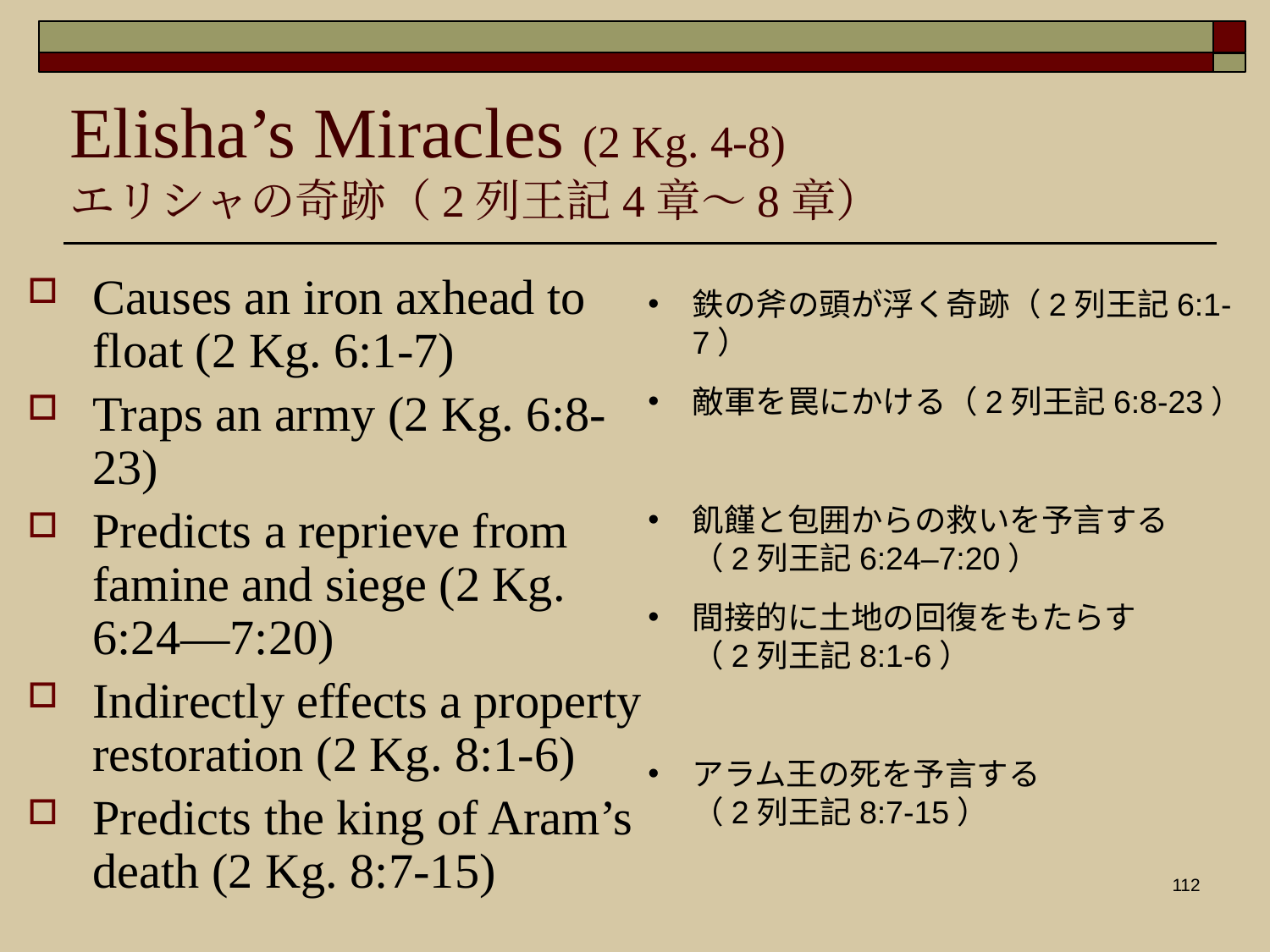

Elisha’s Miracles (2 Kg. 4-8)
エリシャの奇跡（2列王記4章〜8章）
Causes an iron axhead to float (2 Kg. 6:1-7)
Traps an army (2 Kg. 6:8-23)
Predicts a reprieve from famine and siege (2 Kg. 6:24—7:20)
Indirectly effects a property restoration (2 Kg. 8:1-6)
Predicts the king of Aram’s death (2 Kg. 8:7-15)
鉄の斧の頭が浮く奇跡（2列王記6:1-7）
敵軍を罠にかける（2列王記6:8-23）

飢饉と包囲からの救いを予言する　　　（2列王記6:24–7:20）
間接的に土地の回復をもたらす　　　　（2列王記8:1-6）

アラム王の死を予言する　　　　　　　（2列王記8:7-15）
112